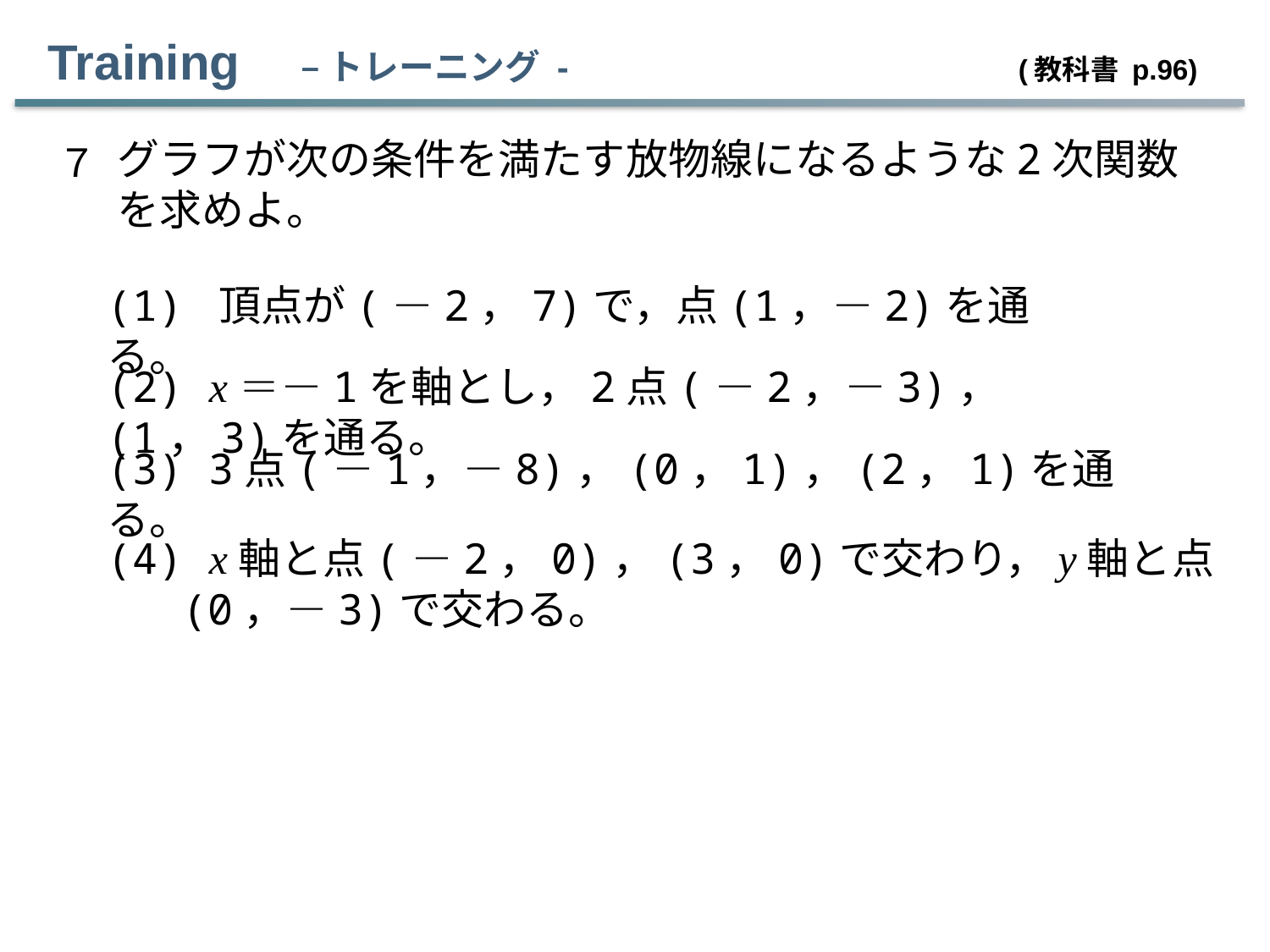

Training　– トレーニング - 　                                 (教科書 p.96)
グラフが次の条件を満たす放物線になるような2次関数を求めよ。
７
(1) 頂点が(－2，7)で，点(1，－2)を通る。
(2) x＝－1を軸とし，2点(－2，－3)，(1，3)を通る。
(3) 3点(－1，－8)，(0，1)，(2，1)を通る。
(4) x軸と点(－2，0)，(3，0)で交わり，y軸と点(0，－3)で交わる。